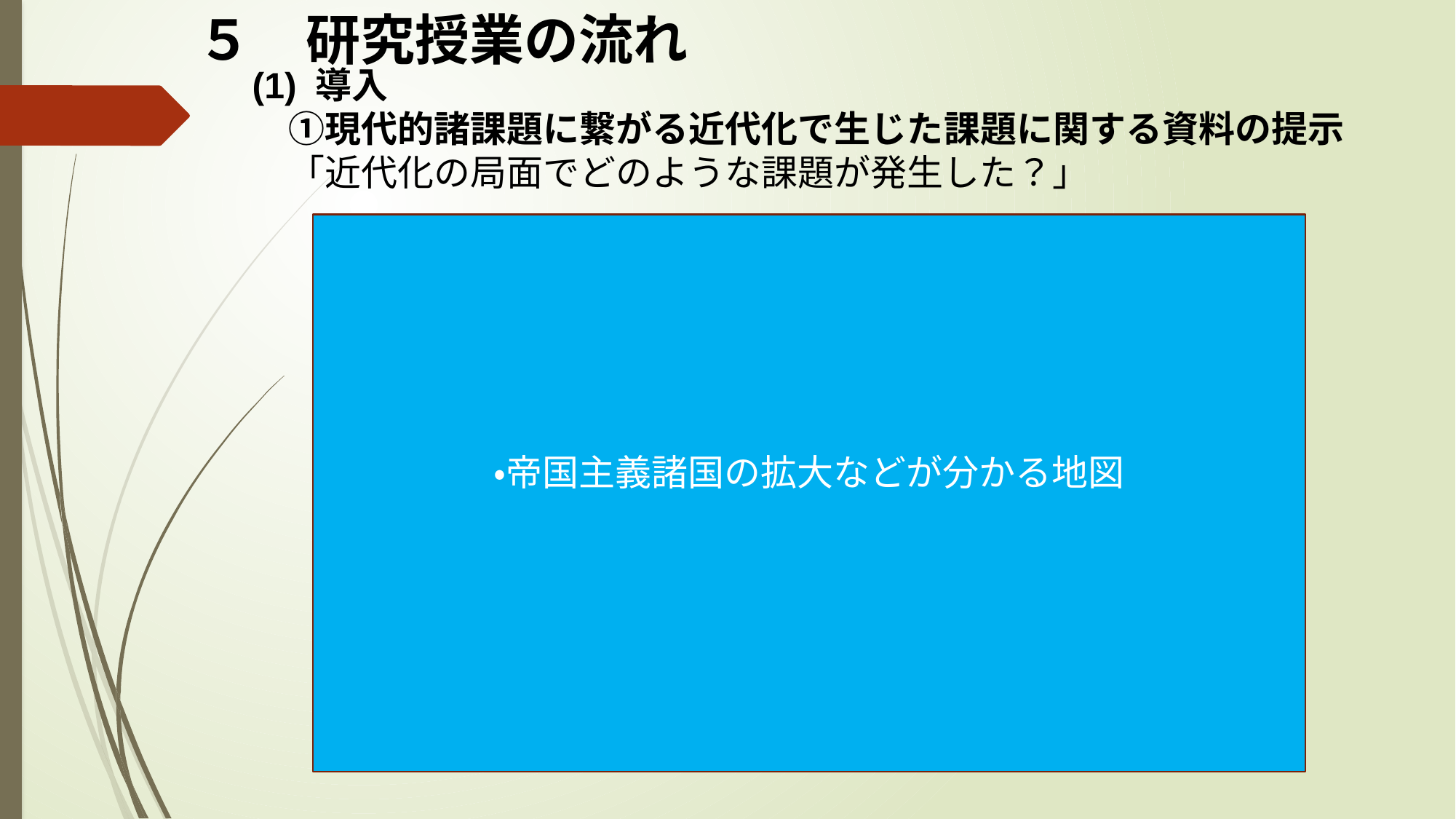

# ５　研究授業の流れ
(1) 導入
　①現代的諸課題に繋がる近代化で生じた課題に関する資料の提示
　「近代化の局面でどのような課題が発生した？」

・帝国主義諸国の拡大などが分かる地図